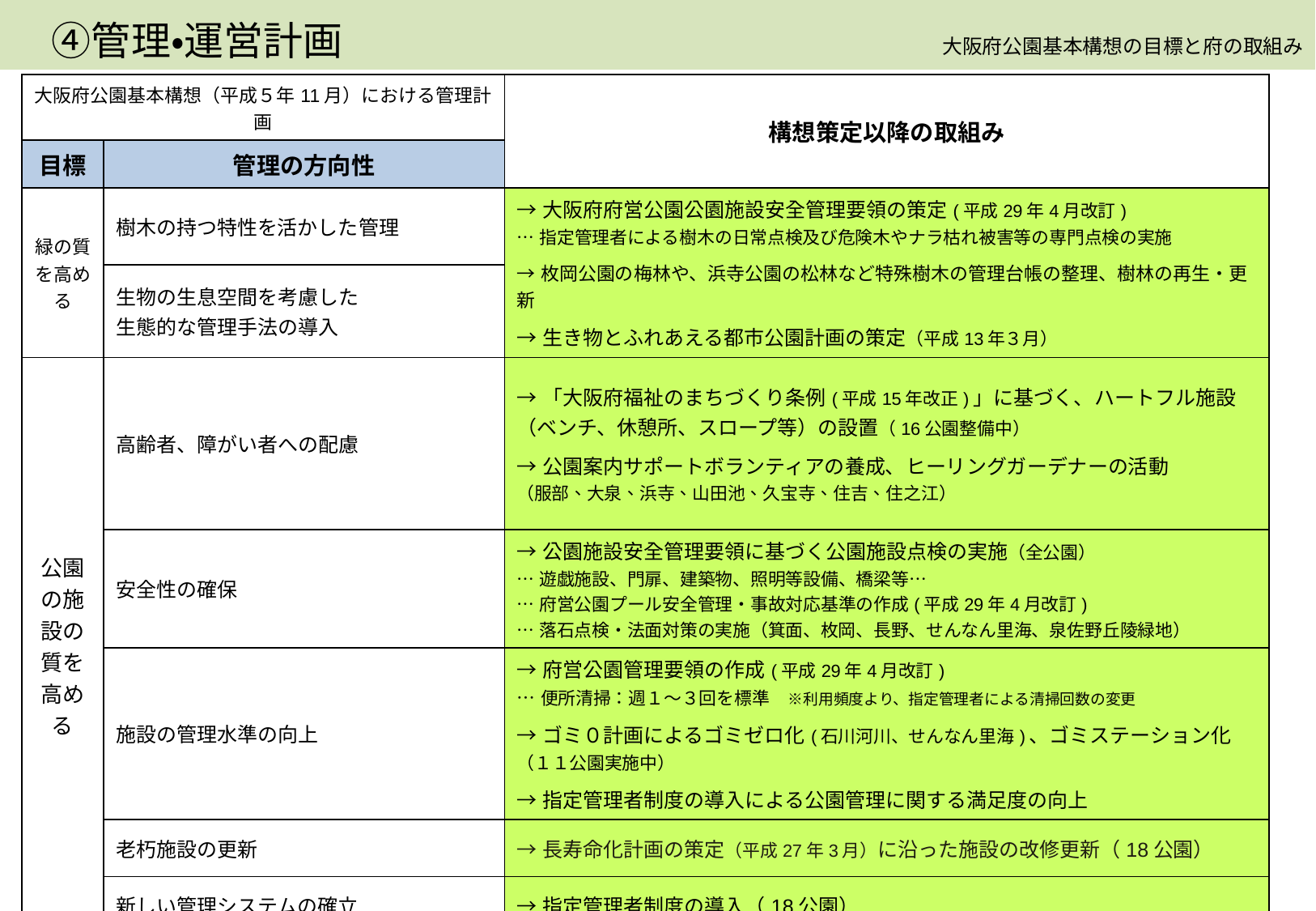

④管理・運営計画
　大阪府公園基本構想の目標と府の取組み
| 大阪府公園基本構想（平成５年11月）における管理計画 |  | 構想策定以降の取組み |
| --- | --- | --- |
| 目標 | 管理の方向性 |  |
| 緑の質を高める | 樹木の持つ特性を活かした管理 | →大阪府府営公園公園施設安全管理要領の策定(平成29年4月改訂) …指定管理者による樹木の日常点検及び危険木やナラ枯れ被害等の専門点検の実施 →枚岡公園の梅林や、浜寺公園の松林など特殊樹木の管理台帳の整理、樹林の再生・更新 →生き物とふれあえる都市公園計画の策定（平成13年３月） |
|  | 生物の生息空間を考慮した 生態的な管理手法の導入 |  |
| 公園の施設の質を高める | 高齢者、障がい者への配慮 | →「大阪府福祉のまちづくり条例(平成15年改正)」に基づく、ハートフル施設（ベンチ、休憩所、スロープ等）の設置（16公園整備中） →公園案内サポートボランティアの養成、ヒーリングガーデナーの活動 （服部、大泉、浜寺、山田池、久宝寺、住吉、住之江） |
|  | 安全性の確保 | →公園施設安全管理要領に基づく公園施設点検の実施（全公園） …遊戯施設、門扉、建築物、照明等設備、橋梁等… …府営公園プール安全管理・事故対応基準の作成(平成29年4月改訂) …落石点検・法面対策の実施（箕面、枚岡、長野、せんなん里海、泉佐野丘陵緑地） |
|  | 施設の管理水準の向上 | →府営公園管理要領の作成(平成29年4月改訂) …便所清掃：週１～３回を標準　※利用頻度より、指定管理者による清掃回数の変更 →ゴミ０計画によるゴミゼロ化(石川河川、せんなん里海)、ゴミステーション化（１１公園実施中） →指定管理者制度の導入による公園管理に関する満足度の向上 |
|  | 老朽施設の更新 | →長寿命化計画の策定（平成27年3月）に沿った施設の改修更新（18公園） |
|  | 新しい管理システムの確立 | →指定管理者制度の導入（18公園） |
９